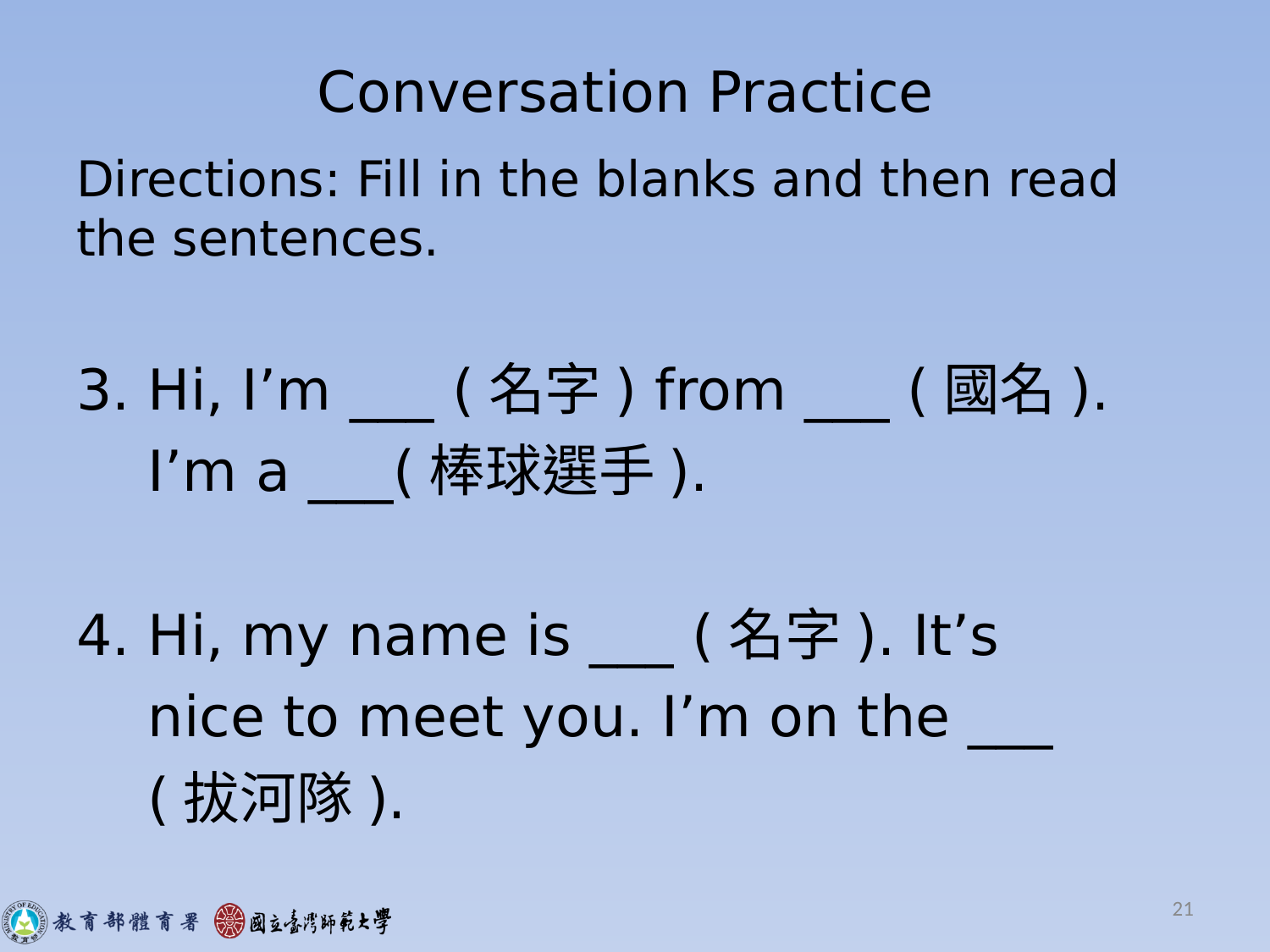

# Conversation Practice
Directions: Fill in the blanks and then read the sentences.

3. Hi, I’m ___ (名字) from ___ (國名).
    I’m a ___(棒球選手).

4. Hi, my name is ___ (名字). It’s
    nice to meet you. I’m on the ___
    (拔河隊).

21